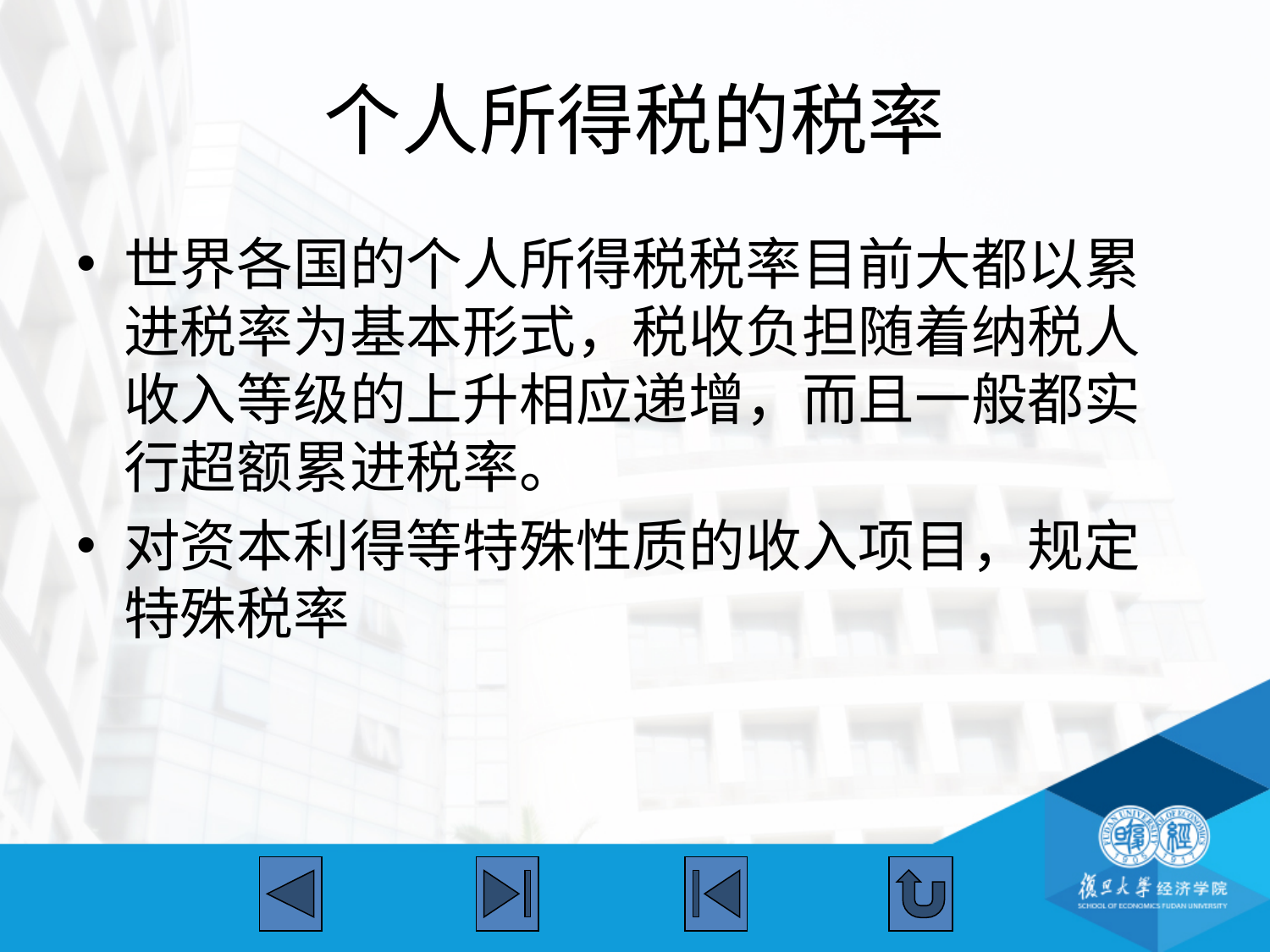

# 个人所得税的税率
世界各国的个人所得税税率目前大都以累进税率为基本形式，税收负担随着纳税人收入等级的上升相应递增，而且一般都实行超额累进税率。
对资本利得等特殊性质的收入项目，规定特殊税率